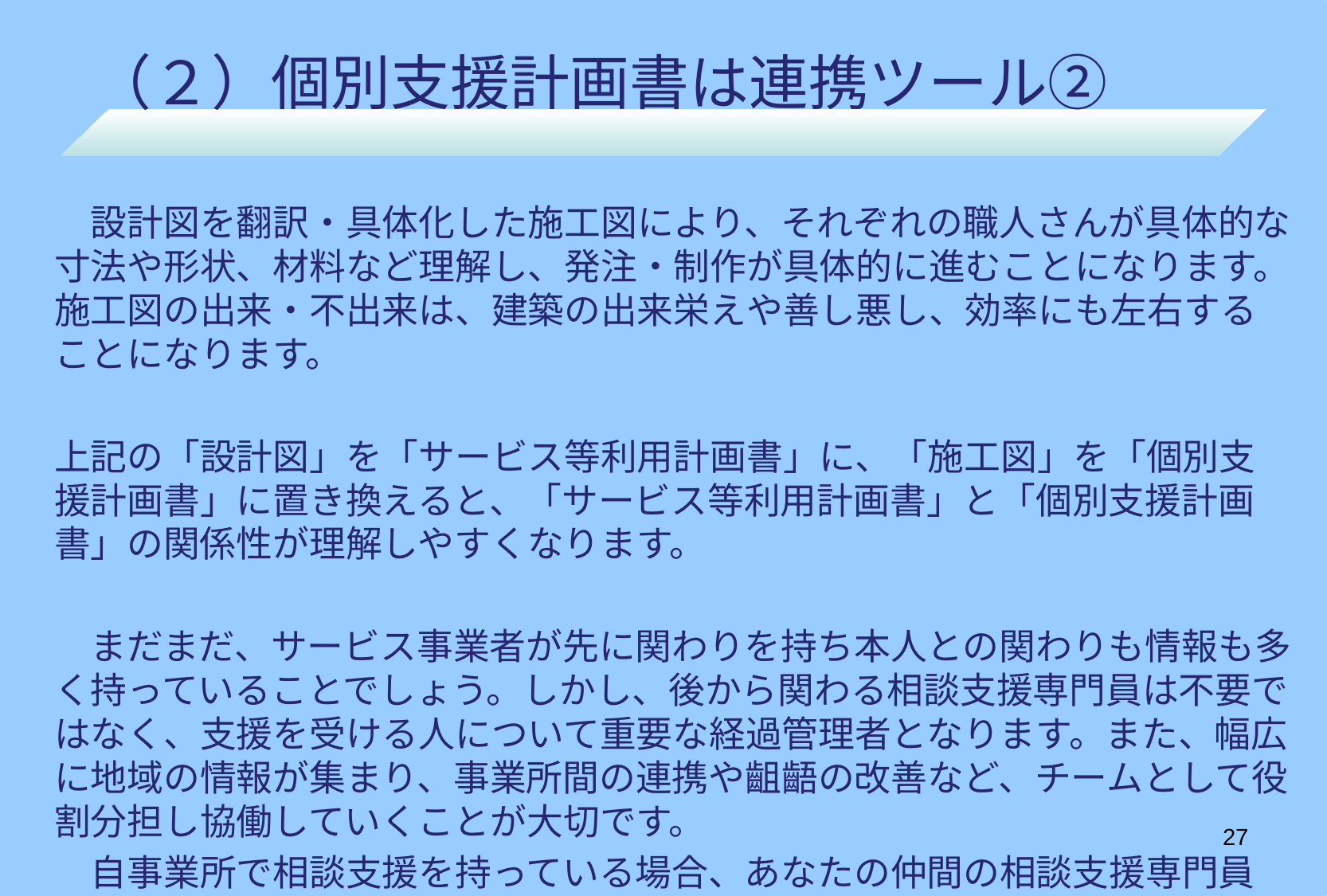

# （２）個別支援計画書は連携ツール②

　設計図を翻訳・具体化した施工図により、それぞれの職人さんが具体的な寸法や形状、材料など理解し、発注・制作が具体的に進むことになります。施工図の出来・不出来は、建築の出来栄えや善し悪し、効率にも左右することになります。

上記の「設計図」を「サービス等利用計画書」に、「施工図」を「個別支援計画書」に置き換えると、「サービス等利用計画書」と「個別支援計画書」の関係性が理解しやすくなります。

　まだまだ、サービス事業者が先に関わりを持ち本人との関わりも情報も多く持っていることでしょう。しかし、後から関わる相談支援専門員は不要ではなく、支援を受ける人について重要な経過管理者となります。また、幅広に地域の情報が集まり、事業所間の連携や齟齬の改善など、チームとして役割分担し協働していくことが大切です。
　自事業所で相談支援を持っている場合、あなたの仲間の相談支援専門員さんは、何かに苦しんでいませんか？

27